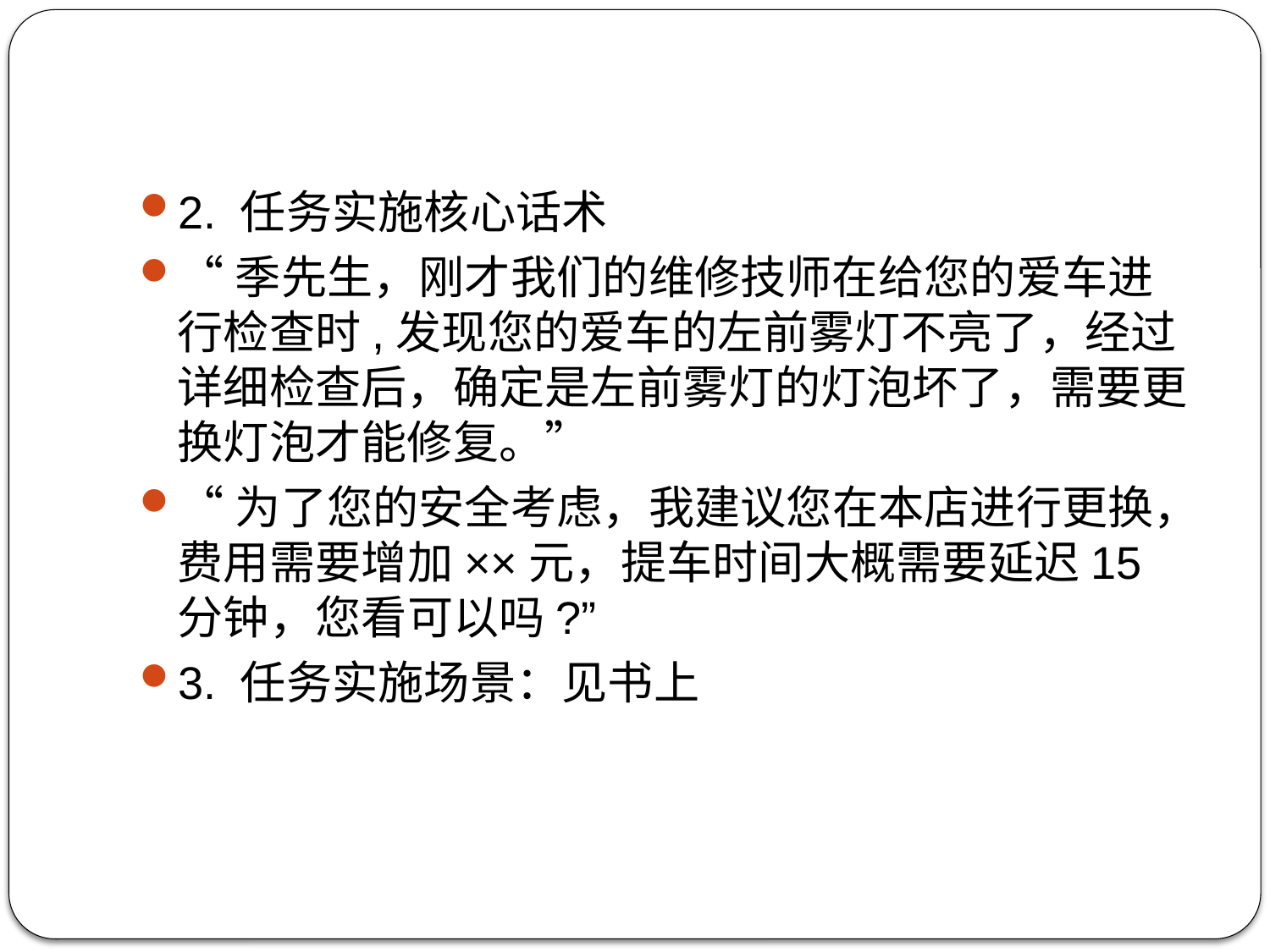

2. 任务实施核心话术
“季先生，刚才我们的维修技师在给您的爱车进行检查时,发现您的爱车的左前雾灯不亮了，经过详细检查后，确定是左前雾灯的灯泡坏了，需要更换灯泡才能修复。”
“为了您的安全考虑，我建议您在本店进行更换，费用需要增加××元，提车时间大概需要延迟15分钟，您看可以吗?”
3. 任务实施场景：见书上